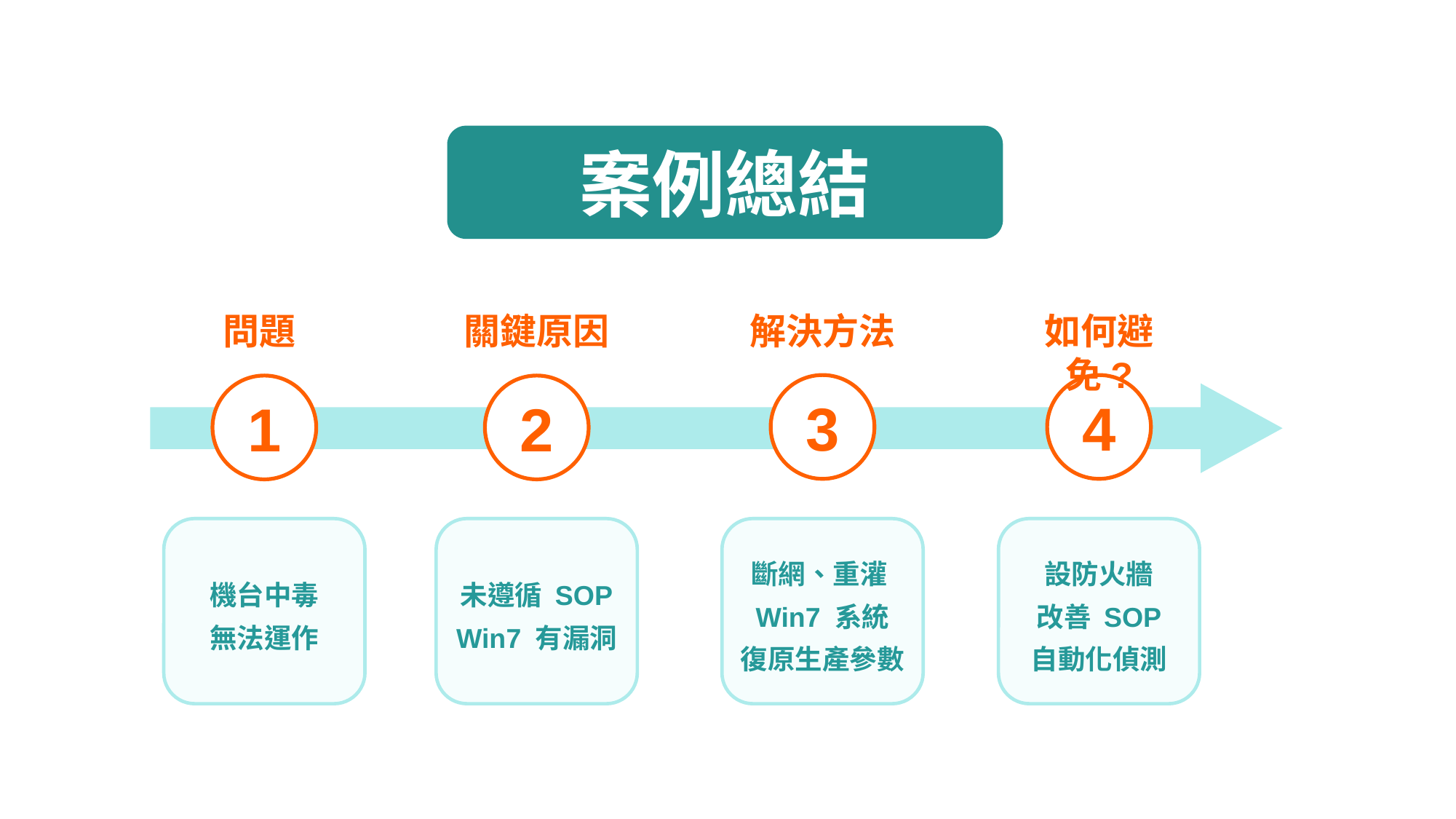

案例總結
關鍵原因
解決方法
如何避免?
問題
4
3
2
1

機台中毒
無法運作
未遵循 SOP
Win7 有漏洞
斷網、重灌Win7 系統
復原生產參數
設防火牆
改善 SOP
自動化偵測